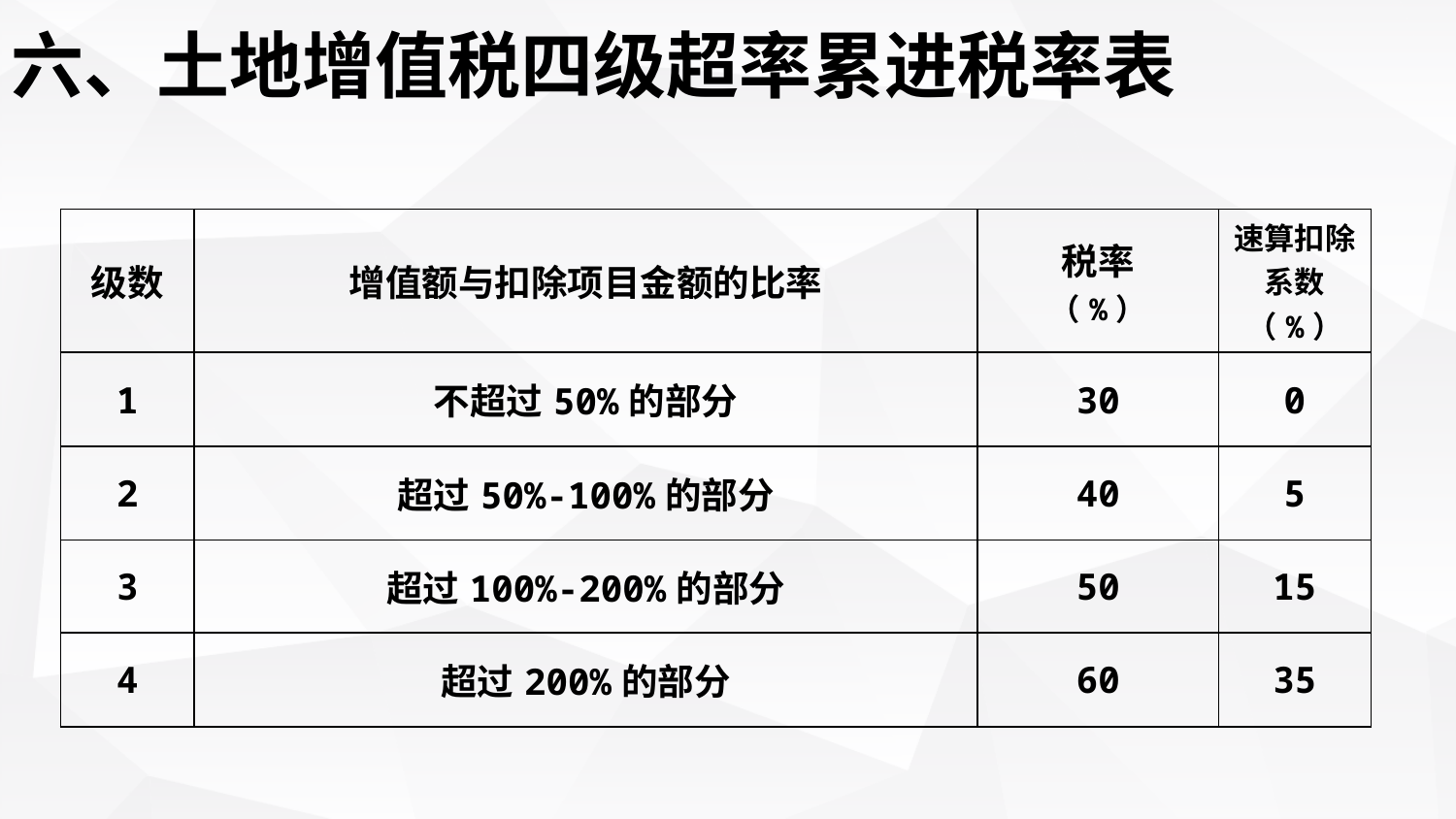

# 六、土地增值税四级超率累进税率表
| 级数 | 增值额与扣除项目金额的比率 | 税率 （%） | 速算扣除系数（%） |
| --- | --- | --- | --- |
| 1 | 不超过50%的部分 | 30 | 0 |
| 2 | 超过50%-100%的部分 | 40 | 5 |
| 3 | 超过100%-200%的部分 | 50 | 15 |
| 4 | 超过200%的部分 | 60 | 35 |